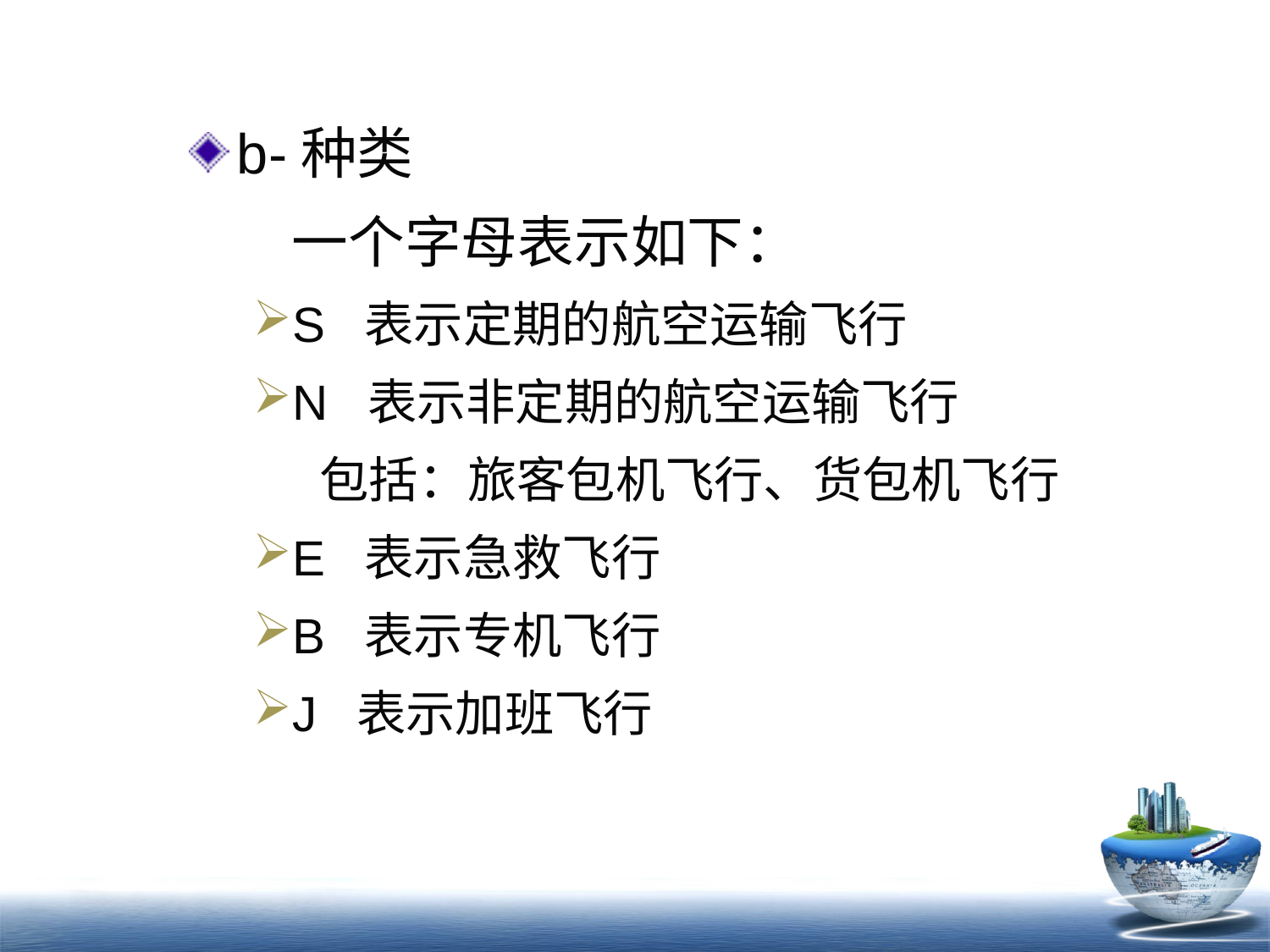

b-种类
       一个字母表示如下：
S  表示定期的航空运输飞行
N  表示非定期的航空运输飞行
     包括：旅客包机飞行、货包机飞行
E  表示急救飞行
B  表示专机飞行
J  表示加班飞行